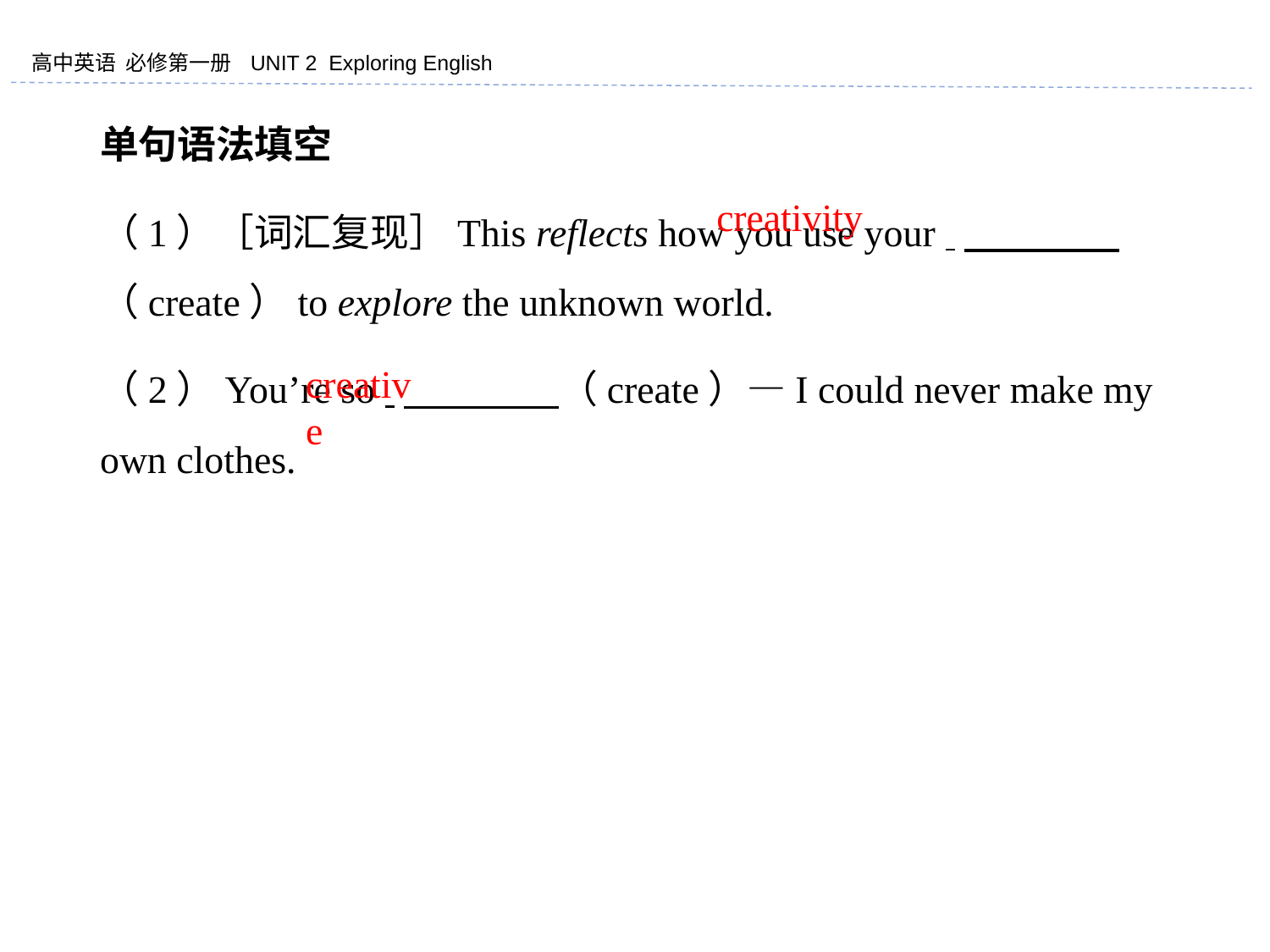

单句语法填空
（1）［词汇复现］This reflects how you use your  　　　　（create）to explore the unknown world.
（2）You’re so  　　　　（create）—I could never make my own clothes.

creativity
creative